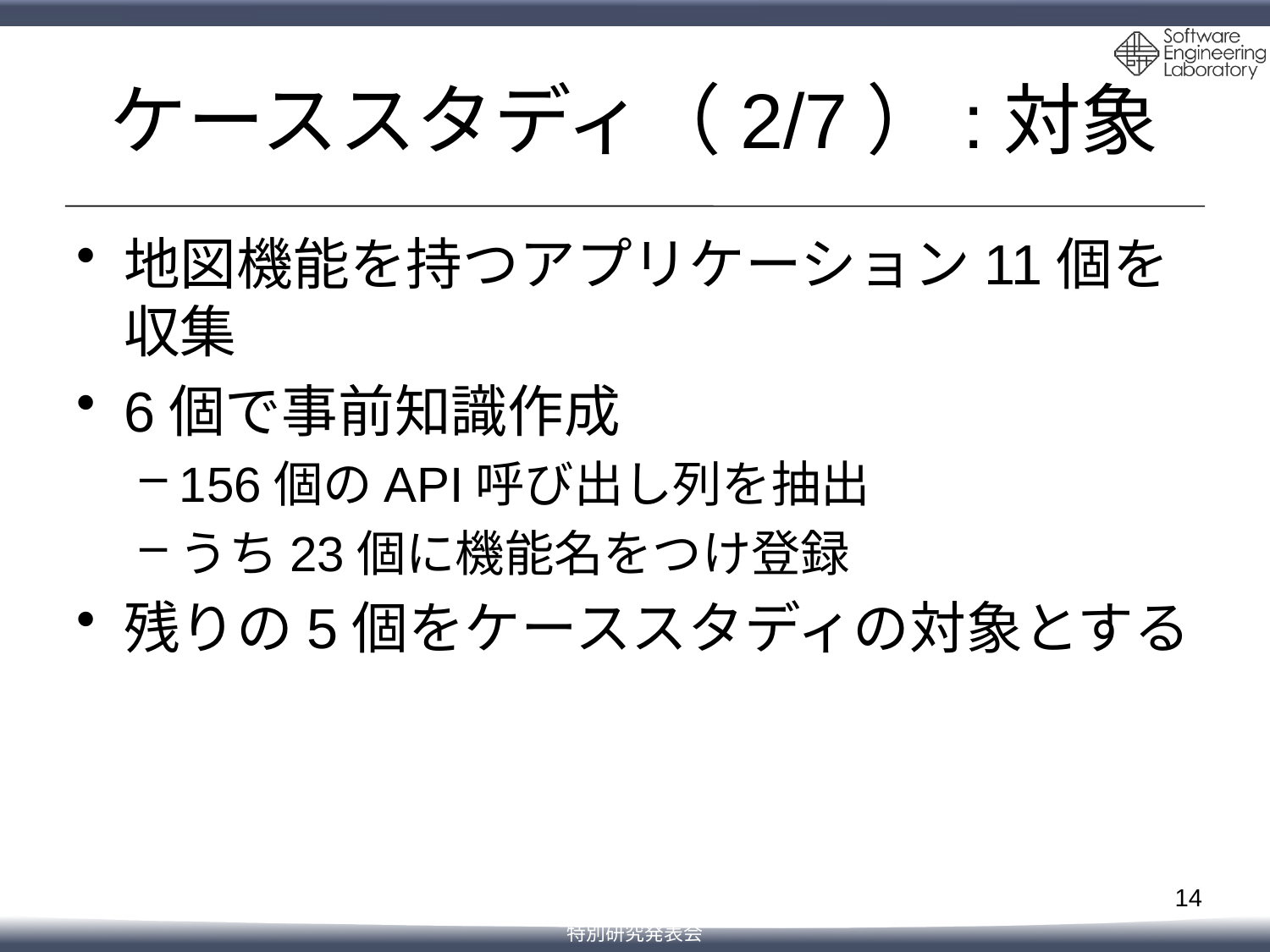

# ケーススタディ（2/7）:対象
地図機能を持つアプリケーション11個を収集
6個で事前知識作成
156個のAPI呼び出し列を抽出
うち23個に機能名をつけ登録
残りの5個をケーススタディの対象とする
14
特別研究発表会